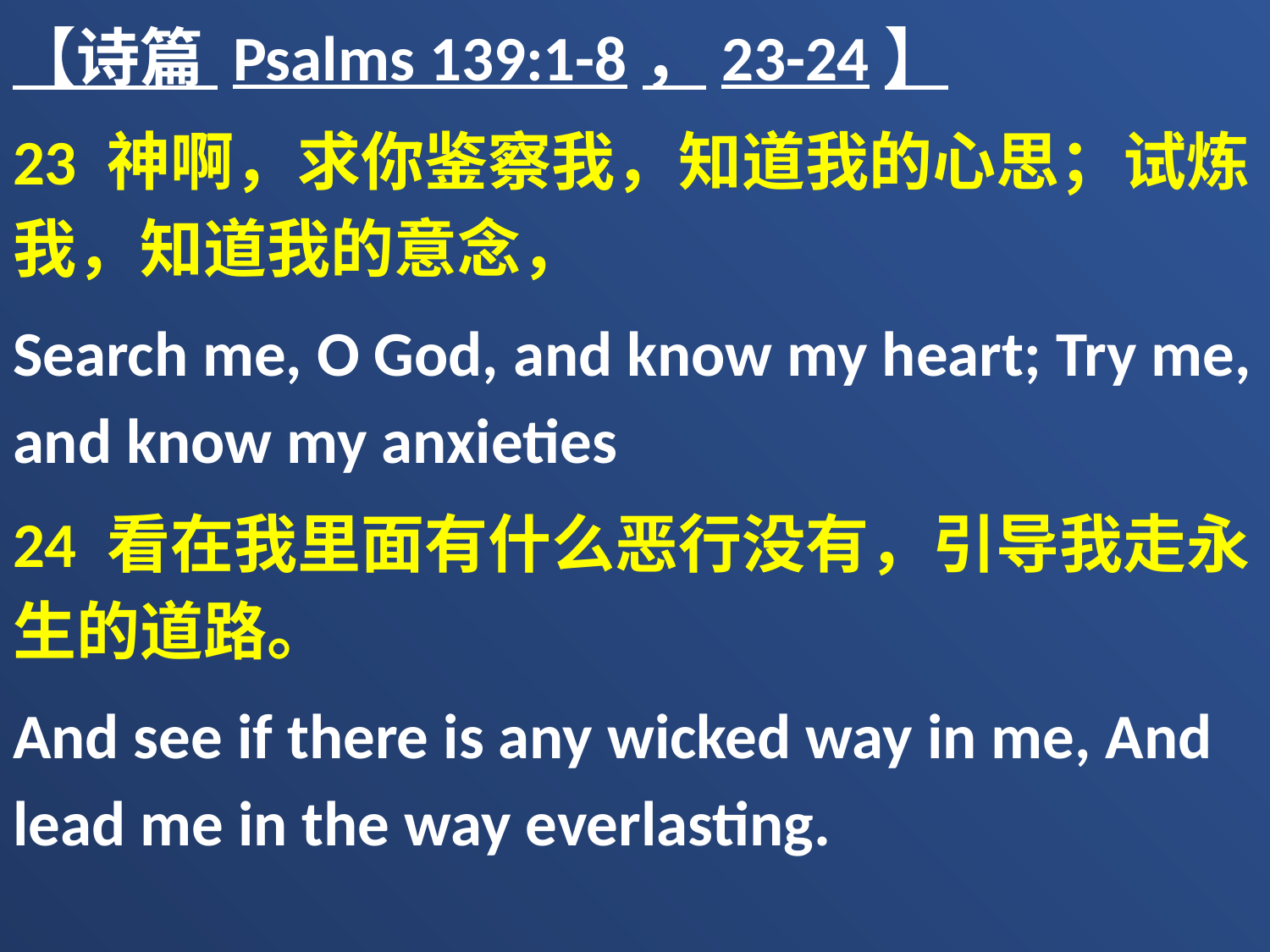

【诗篇 Psalms 139:1-8，23-24】
23 神啊，求你鉴察我，知道我的心思；试炼我，知道我的意念，
Search me, O God, and know my heart; Try me, and know my anxieties
24 看在我里面有什么恶行没有，引导我走永生的道路。
And see if there is any wicked way in me, And lead me in the way everlasting.